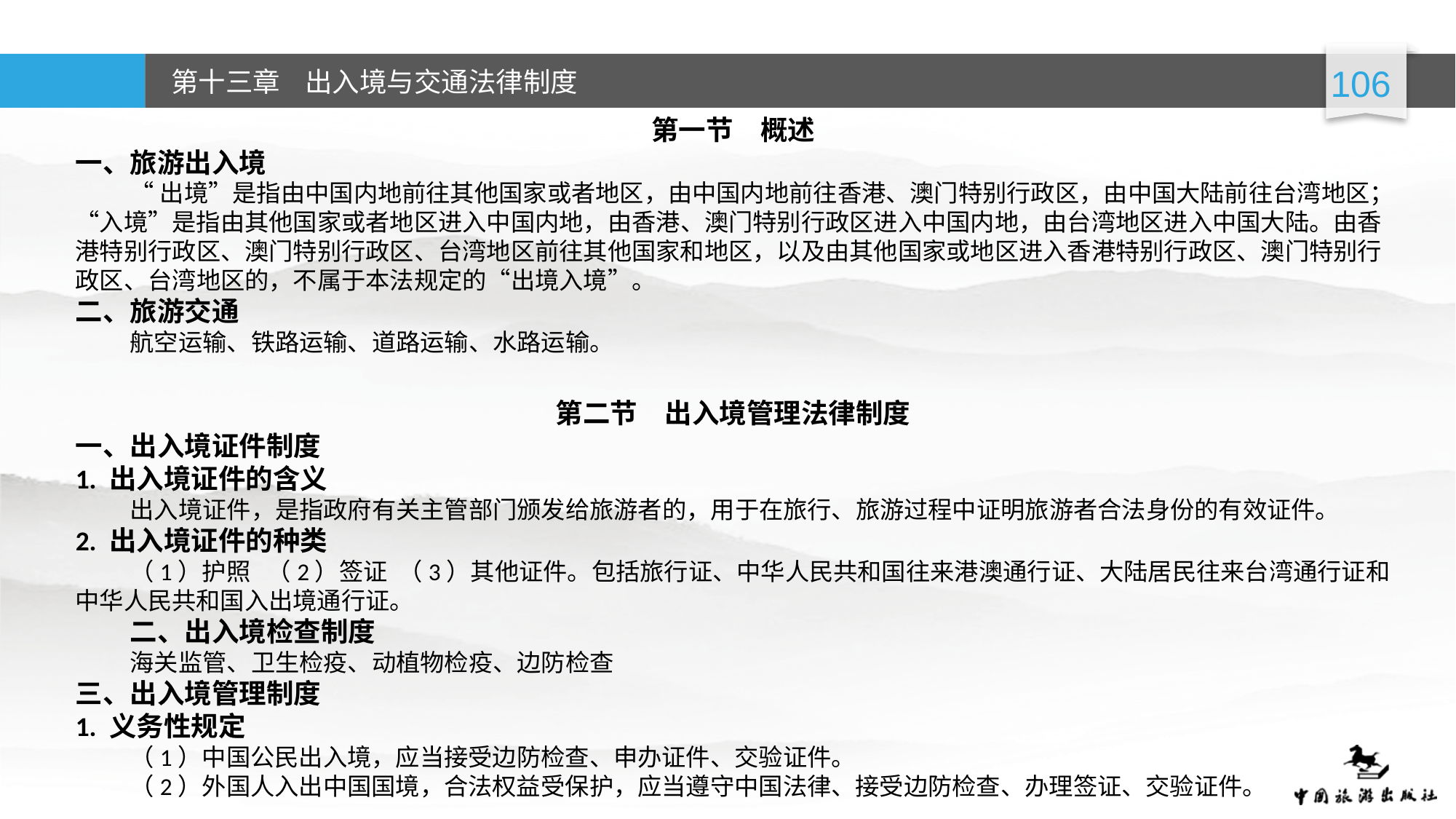

第一节 概述
一、旅游出入境
“出境”是指由中国内地前往其他国家或者地区，由中国内地前往香港、澳门特别行政区，由中国大陆前往台湾地区；“入境”是指由其他国家或者地区进入中国内地，由香港、澳门特别行政区进入中国内地，由台湾地区进入中国大陆。由香港特别行政区、澳门特别行政区、台湾地区前往其他国家和地区，以及由其他国家或地区进入香港特别行政区、澳门特别行政区、台湾地区的，不属于本法规定的“出境入境”。
二、旅游交通
航空运输、铁路运输、道路运输、水路运输。

第二节 出入境管理法律制度
一、出入境证件制度
1. 出入境证件的含义
出入境证件，是指政府有关主管部门颁发给旅游者的，用于在旅行、旅游过程中证明旅游者合法身份的有效证件。
2. 出入境证件的种类
（1）护照   （2）签证  （3）其他证件。包括旅行证、中华人民共和国往来港澳通行证、大陆居民往来台湾通行证和中华人民共和国入出境通行证。
二、出入境检查制度
海关监管、卫生检疫、动植物检疫、边防检查
三、出入境管理制度
1. 义务性规定
（1）中国公民出入境，应当接受边防检查、申办证件、交验证件。
（2）外国人入出中国国境，合法权益受保护，应当遵守中国法律、接受边防检查、办理签证、交验证件。